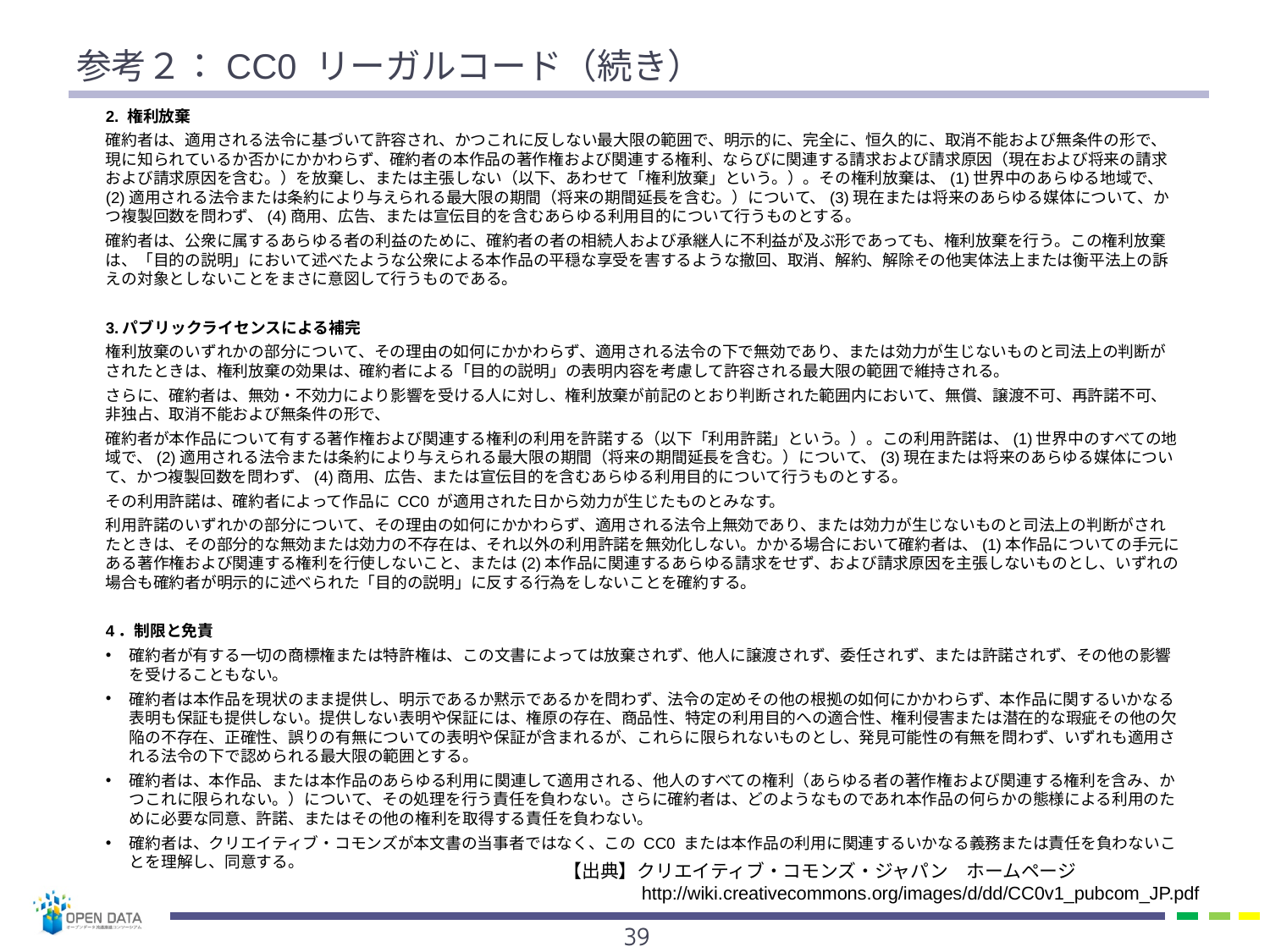

# 参考２：CC0 リーガルコード（続き）
2. 権利放棄
確約者は、適用される法令に基づいて許容され、かつこれに反しない最大限の範囲で、明示的に、完全に、恒久的に、取消不能および無条件の形で、現に知られているか否かにかかわらず、確約者の本作品の著作権および関連する権利、ならびに関連する請求および請求原因（現在および将来の請求および請求原因を含む。）を放棄し、または主張しない（以下、あわせて「権利放棄」という。）。その権利放棄は、(1)世界中のあらゆる地域で、(2)適用される法令または条約により与えられる最大限の期間（将来の期間延長を含む。）について、(3)現在または将来のあらゆる媒体について、かつ複製回数を問わず、(4)商用、広告、または宣伝目的を含むあらゆる利用目的について行うものとする。
確約者は、公衆に属するあらゆる者の利益のために、確約者の者の相続人および承継人に不利益が及ぶ形であっても、権利放棄を行う。この権利放棄は、「目的の説明」において述べたような公衆による本作品の平穏な享受を害するような撤回、取消、解約、解除その他実体法上または衡平法上の訴えの対象としないことをまさに意図して行うものである。

3.パブリックライセンスによる補完
権利放棄のいずれかの部分について、その理由の如何にかかわらず、適用される法令の下で無効であり、または効力が生じないものと司法上の判断がされたときは、権利放棄の効果は、確約者による「目的の説明」の表明内容を考慮して許容される最大限の範囲で維持される。
さらに、確約者は、無効・不効力により影響を受ける人に対し、権利放棄が前記のとおり判断された範囲内において、無償、譲渡不可、再許諾不可、非独占、取消不能および無条件の形で、
確約者が本作品について有する著作権および関連する権利の利用を許諾する（以下「利用許諾」という。）。この利用許諾は、(1)世界中のすべての地域で、(2)適用される法令または条約により与えられる最大限の期間（将来の期間延長を含む。）について、(3)現在または将来のあらゆる媒体について、かつ複製回数を問わず、(4)商用、広告、または宣伝目的を含むあらゆる利用目的について行うものとする。
その利用許諾は、確約者によって作品に CC0 が適用された日から効力が生じたものとみなす。
利用許諾のいずれかの部分について、その理由の如何にかかわらず、適用される法令上無効であり、または効力が生じないものと司法上の判断がされたときは、その部分的な無効または効力の不存在は、それ以外の利用許諾を無効化しない。かかる場合において確約者は、(1)本作品についての手元にある著作権および関連する権利を行使しないこと、または(2)本作品に関連するあらゆる請求をせず、および請求原因を主張しないものとし、いずれの場合も確約者が明示的に述べられた「目的の説明」に反する行為をしないことを確約する。

4．制限と免責
確約者が有する一切の商標権または特許権は、この文書によっては放棄されず、他人に譲渡されず、委任されず、または許諾されず、その他の影響を受けることもない。
確約者は本作品を現状のまま提供し、明示であるか黙示であるかを問わず、法令の定めその他の根拠の如何にかかわらず、本作品に関するいかなる表明も保証も提供しない。提供しない表明や保証には、権原の存在、商品性、特定の利用目的への適合性、権利侵害または潜在的な瑕疵その他の欠陥の不存在、正確性、誤りの有無についての表明や保証が含まれるが、これらに限られないものとし、発見可能性の有無を問わず、いずれも適用される法令の下で認められる最大限の範囲とする。
確約者は、本作品、または本作品のあらゆる利用に関連して適用される、他人のすべての権利（あらゆる者の著作権および関連する権利を含み、かつこれに限られない。）について、その処理を行う責任を負わない。さらに確約者は、どのようなものであれ本作品の何らかの態様による利用のために必要な同意、許諾、またはその他の権利を取得する責任を負わない。
確約者は、クリエイティブ・コモンズが本文書の当事者ではなく、この CC0 または本作品の利用に関連するいかなる義務または責任を負わないことを理解し、同意する。
【出典】クリエイティブ・コモンズ・ジャパン　ホームページ
　　　　http://wiki.creativecommons.org/images/d/dd/CC0v1_pubcom_JP.pdf
39